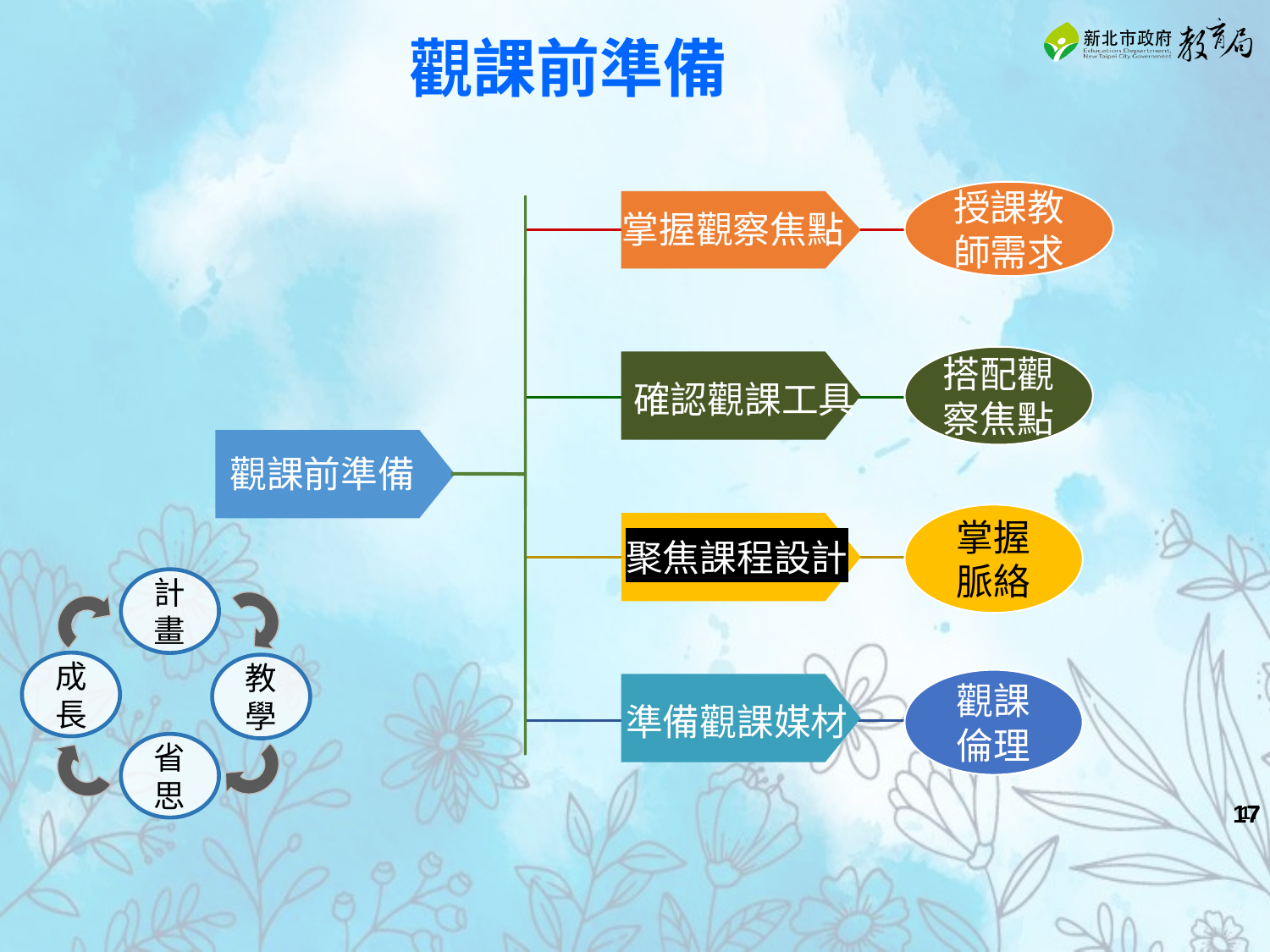

觀課前準備

授課教師需求

搭配觀察焦點

掌握脈絡

觀課倫理

掌握觀察焦點
確認觀課工具
觀課前準備
聚焦課程設計
計畫

成長
教學
省思

準備觀課媒材
17
17